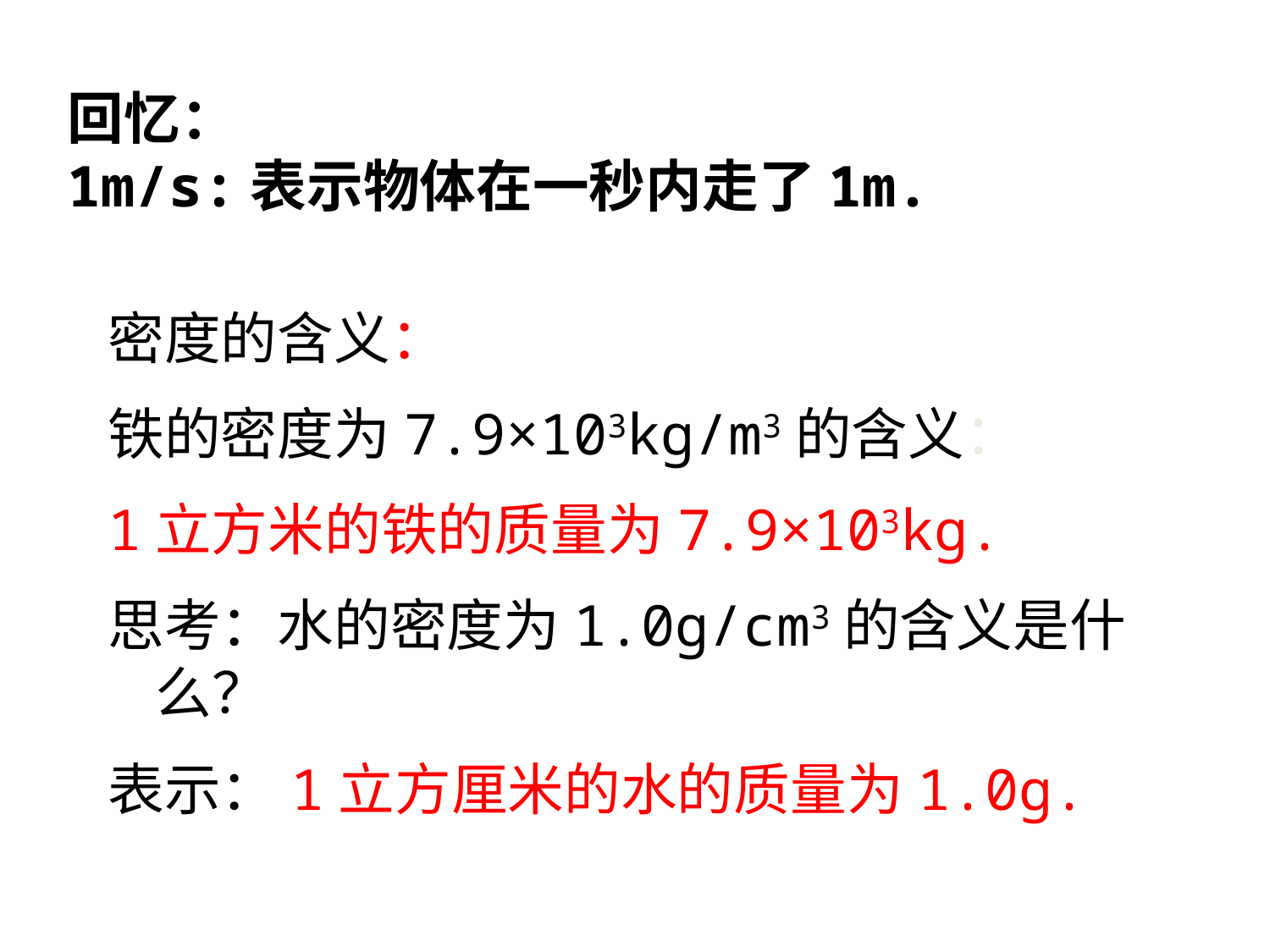

回忆：
1m/s:表示物体在一秒内走了1m.

密度的含义：
铁的密度为7.9×103kg/m3的含义：
1立方米的铁的质量为7.9×103kg.
思考：水的密度为1.0g/cm3的含义是什么？
表示：1立方厘米的水的质量为1.0g.